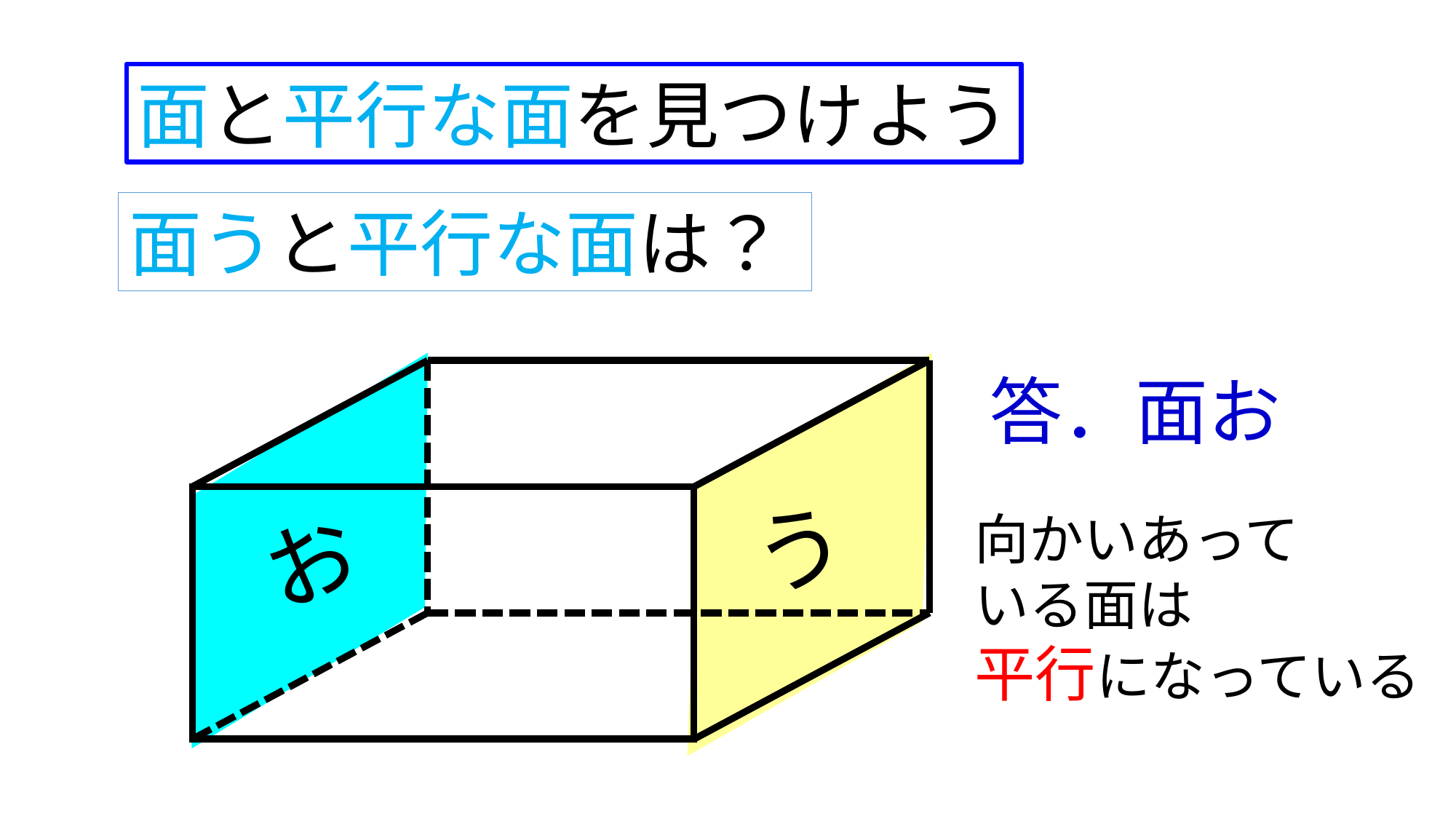

面と平行な面を見つけよう
面うと平行な面は？

答．面お

う
向かいあって
いる面は
平行になっている
お